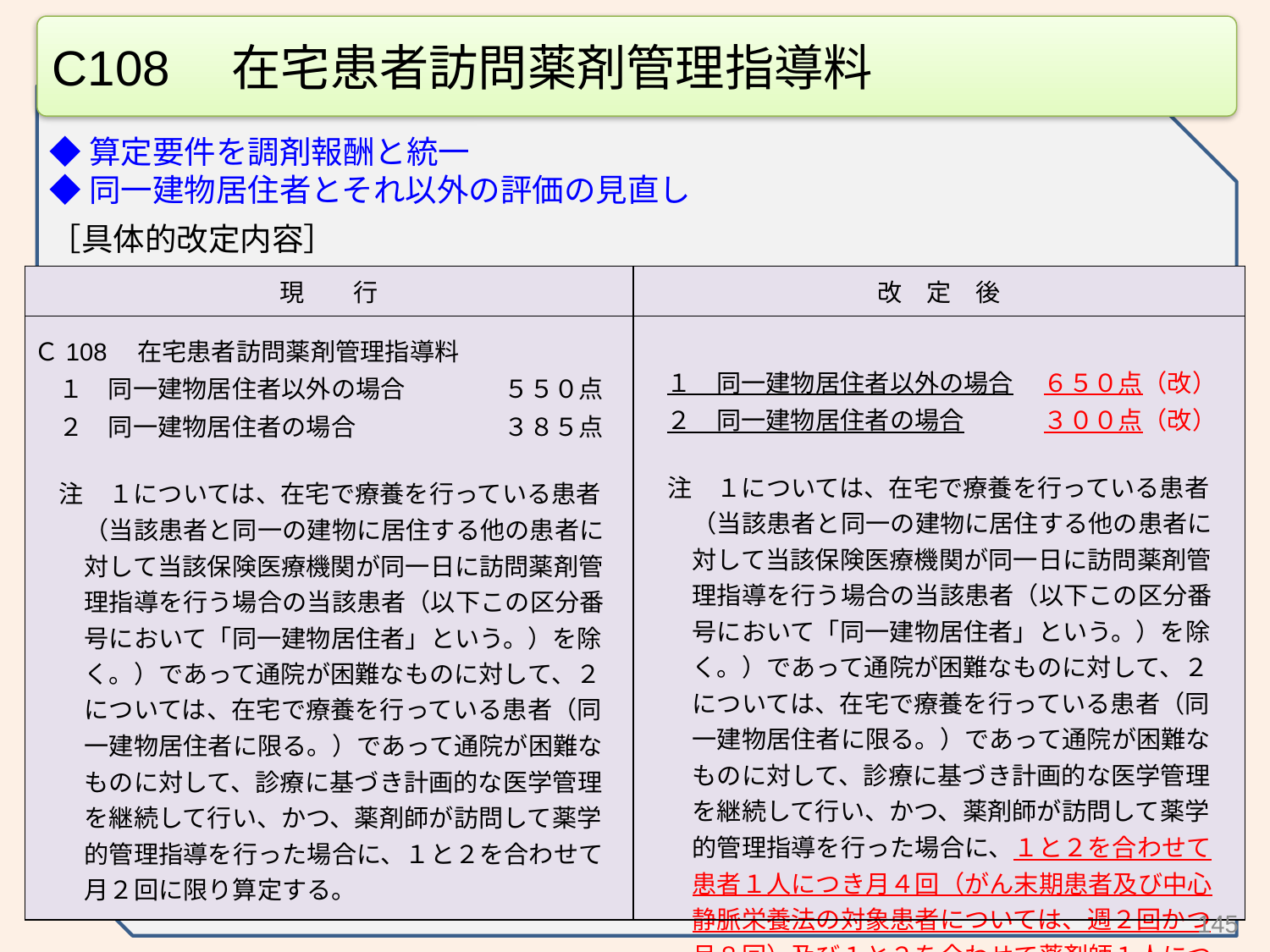

C108　在宅患者訪問薬剤管理指導料

◆算定要件を調剤報酬と統一
◆同一建物居住者とそれ以外の評価の見直し
［具体的改定内容］
| 現　　行 | 改　定　後 |
| --- | --- |
| Ｃ108　在宅患者訪問薬剤管理指導料 　１　同一建物居住者以外の場合　　　　５５０点 　２　同一建物居住者の場合　　　　　　３８５点   注　１については、在宅で療養を行っている患者（当該患者と同一の建物に居住する他の患者に対して当該保険医療機関が同一日に訪問薬剤管理指導を行う場合の当該患者（以下この区分番号において「同一建物居住者」という。）を除く。）であって通院が困難なものに対して、２については、在宅で療養を行っている患者（同一建物居住者に限る。）であって通院が困難なものに対して、診療に基づき計画的な医学管理を継続して行い、かつ、薬剤師が訪問して薬学的管理指導を行った場合に、１と２を合わせて月２回に限り算定する。 | １　同一建物居住者以外の場合　 ６５０点（改） 　２　同一建物居住者の場合　　　 ３００点（改）   注　１については、在宅で療養を行っている患者（当該患者と同一の建物に居住する他の患者に対して当該保険医療機関が同一日に訪問薬剤管理指導を行う場合の当該患者（以下この区分番号において「同一建物居住者」という。）を除く。）であって通院が困難なものに対して、２については、在宅で療養を行っている患者（同一建物居住者に限る。）であって通院が困難なものに対して、診療に基づき計画的な医学管理を継続して行い、かつ、薬剤師が訪問して薬学的管理指導を行った場合に、１と２を合わせて患者１人につき月４回（がん末期患者及び中心静脈栄養法の対象患者については、週２回かつ月８回）及び１と２を合わせて薬剤師１人につき１日に５回に限り算定する。 |
145